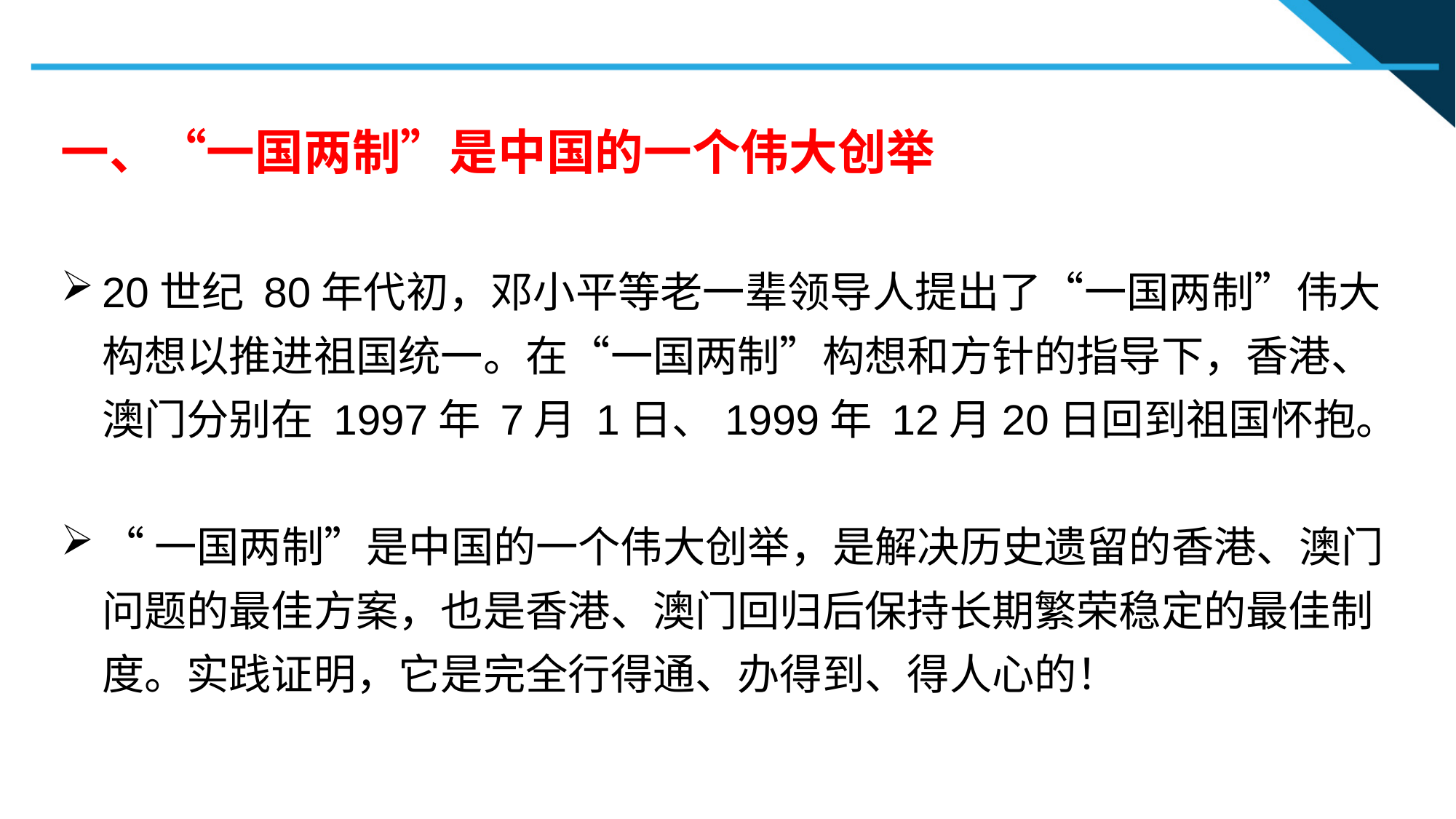

一、“一国两制”是中国的一个伟大创举

20世纪 80年代初，邓小平等老一辈领导人提出了“一国两制”伟大构想以推进祖国统一。在“一国两制”构想和方针的指导下，香港、澳门分别在 1997年 7月 1日、1999年 12月20日回到祖国怀抱。

“一国两制”是中国的一个伟大创举，是解决历史遗留的香港、澳门问题的最佳方案，也是香港、澳门回归后保持长期繁荣稳定的最佳制度。实践证明，它是完全行得通、办得到、得人心的！